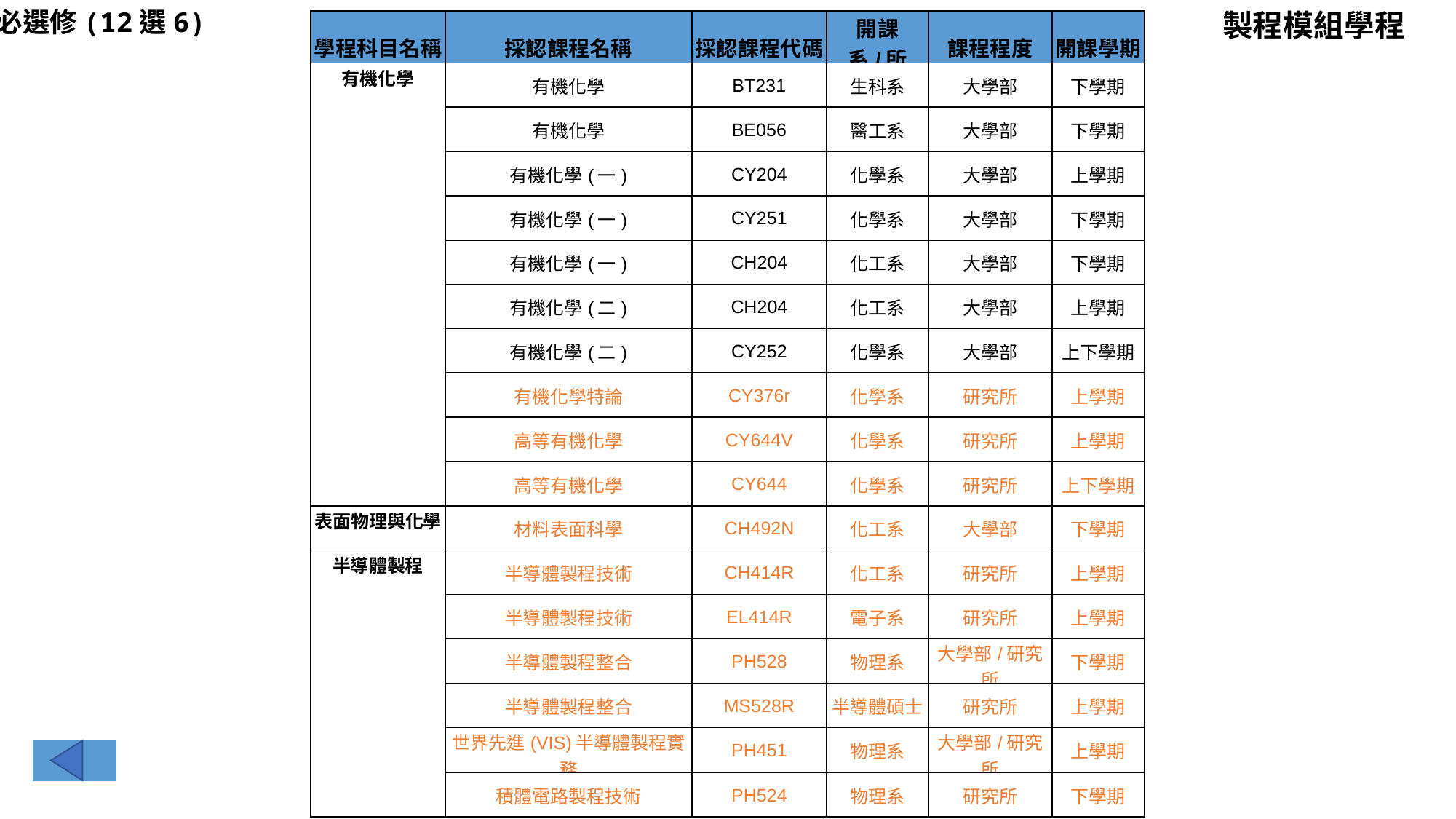

必選修(12選6)
製程模組學程
| 學程科目名稱 | 採認課程名稱 | 採認課程代碼 | 開課系/所 | 課程程度 | 開課學期 |
| --- | --- | --- | --- | --- | --- |
| 有機化學 | 有機化學 | BT231 | 生科系 | 大學部 | 下學期 |
|  | 有機化學 | BE056 | 醫工系 | 大學部 | 下學期 |
|  | 有機化學(一) | CY204 | 化學系 | 大學部 | 上學期 |
|  | 有機化學(一) | CY251 | 化學系 | 大學部 | 下學期 |
|  | 有機化學(一) | CH204 | 化工系 | 大學部 | 下學期 |
|  | 有機化學(二) | CH204 | 化工系 | 大學部 | 上學期 |
|  | 有機化學(二) | CY252 | 化學系 | 大學部 | 上下學期 |
|  | 有機化學特論 | CY376r | 化學系 | 研究所 | 上學期 |
|  | 高等有機化學 | CY644V | 化學系 | 研究所 | 上學期 |
|  | 高等有機化學 | CY644 | 化學系 | 研究所 | 上下學期 |
| 表面物理與化學 | 材料表面科學 | CH492N | 化工系 | 大學部 | 下學期 |
| 半導體製程 | 半導體製程技術 | CH414R | 化工系 | 研究所 | 上學期 |
|  | 半導體製程技術 | EL414R | 電子系 | 研究所 | 上學期 |
|  | 半導體製程整合 | PH528 | 物理系 | 大學部/研究所 | 下學期 |
|  | 半導體製程整合 | MS528R | 半導體碩士 | 研究所 | 上學期 |
|  | 世界先進(VIS)半導體製程實務 | PH451 | 物理系 | 大學部/研究所 | 上學期 |
|  | 積體電路製程技術 | PH524 | 物理系 | 研究所 | 下學期 |